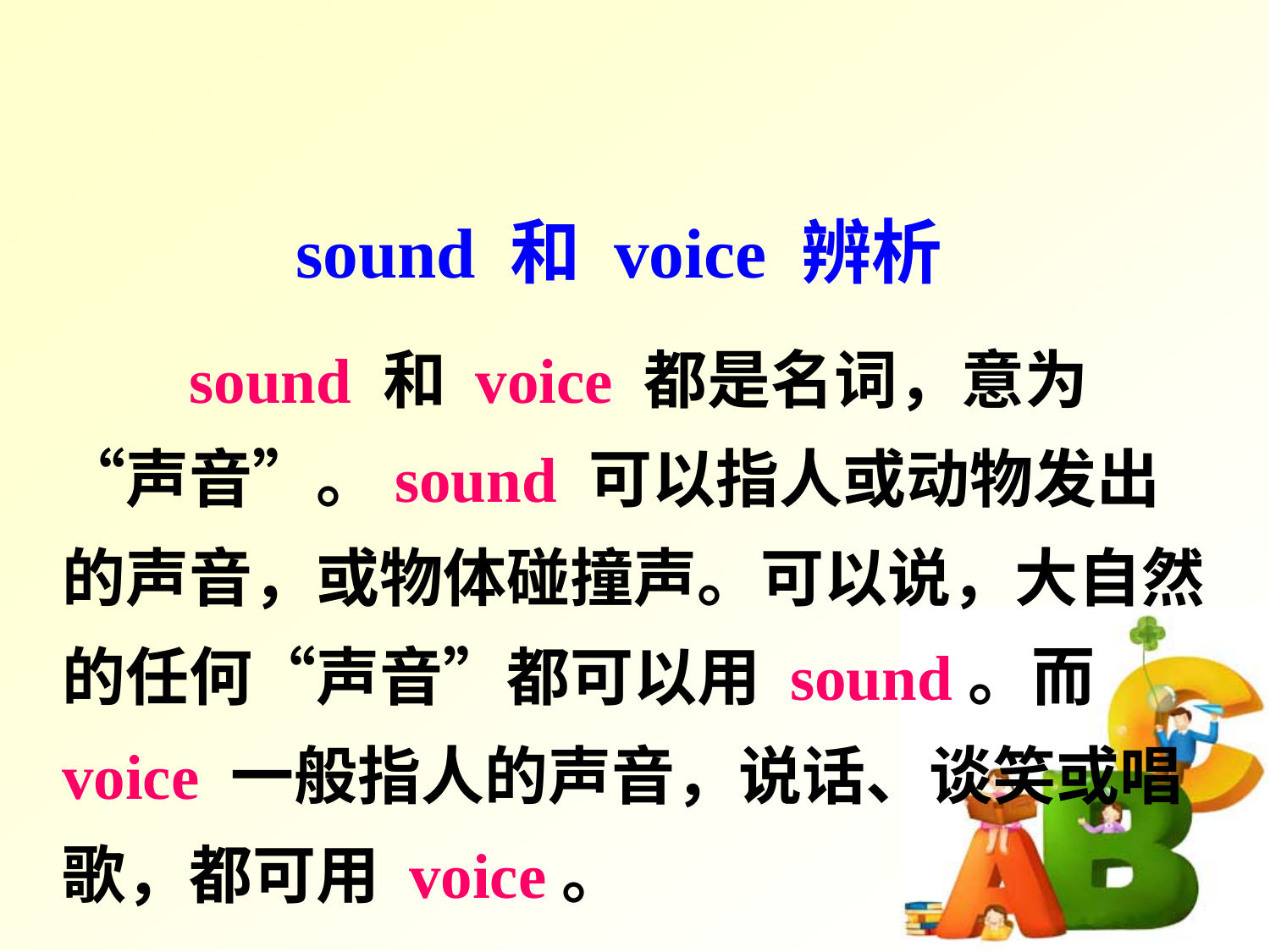

sound 和 voice 辨析
        sound 和 voice 都是名词，意为“声音”。sound 可以指人或动物发出的声音，或物体碰撞声。可以说，大自然的任何“声音”都可以用 sound。而 voice 一般指人的声音，说话、谈笑或唱歌，都可用 voice。